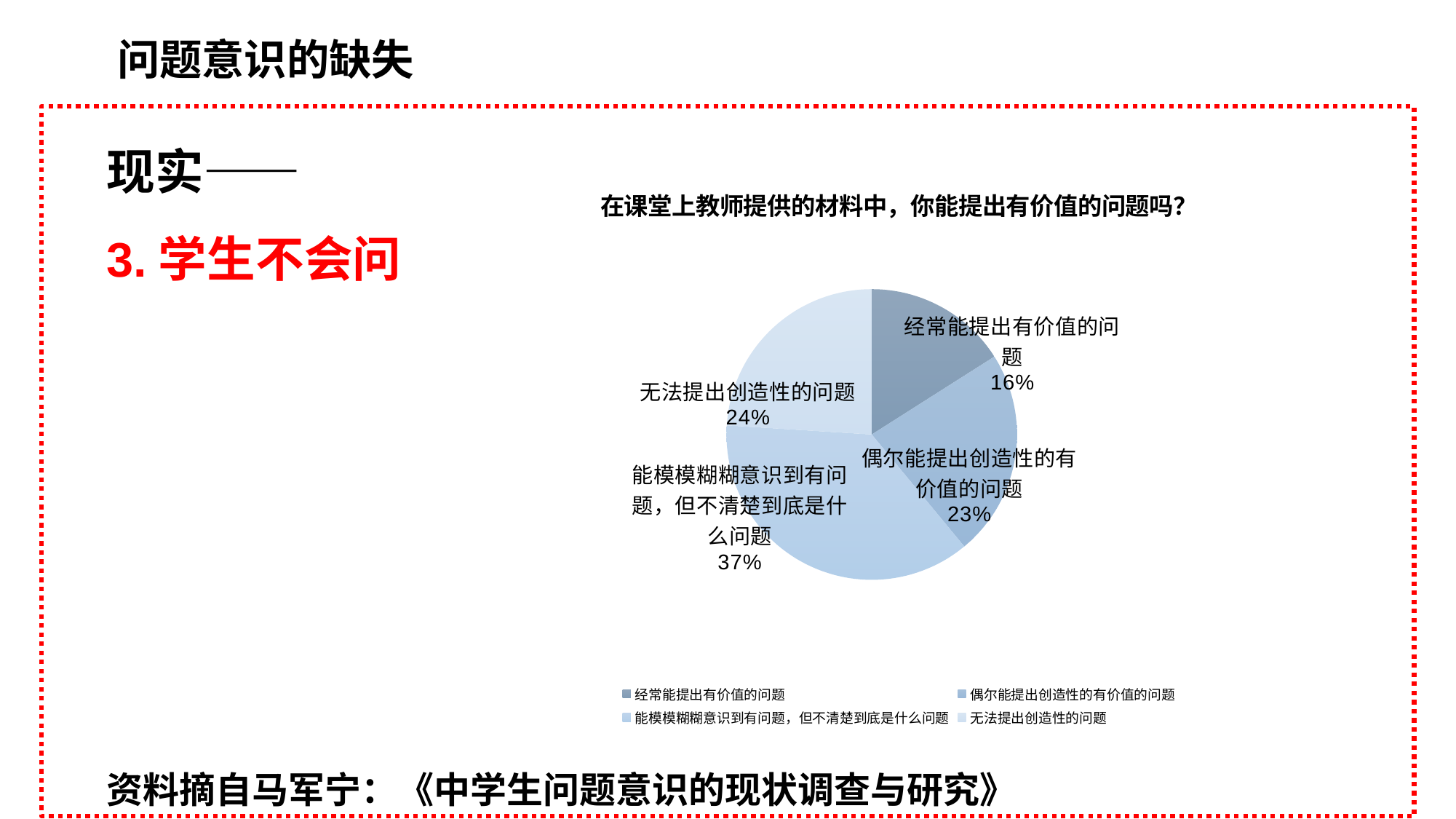

问题意识的缺失
现实——
3.学生不会问

资料摘自马军宁：《中学生问题意识的现状调查与研究》

### Chart:

| Category | 在课堂上教师提供的材料中，你能提出有价值的问题吗？ |
|---|---|
| 经常能提出有价值的问题 | 0.16 |
| 偶尔能提出创造性的有价值的问题 | 0.23 |
| 能模模糊糊意识到有问题，但不清楚到底是什么问题 | 0.37 |
| 无法提出创造性的问题 | 0.24 |